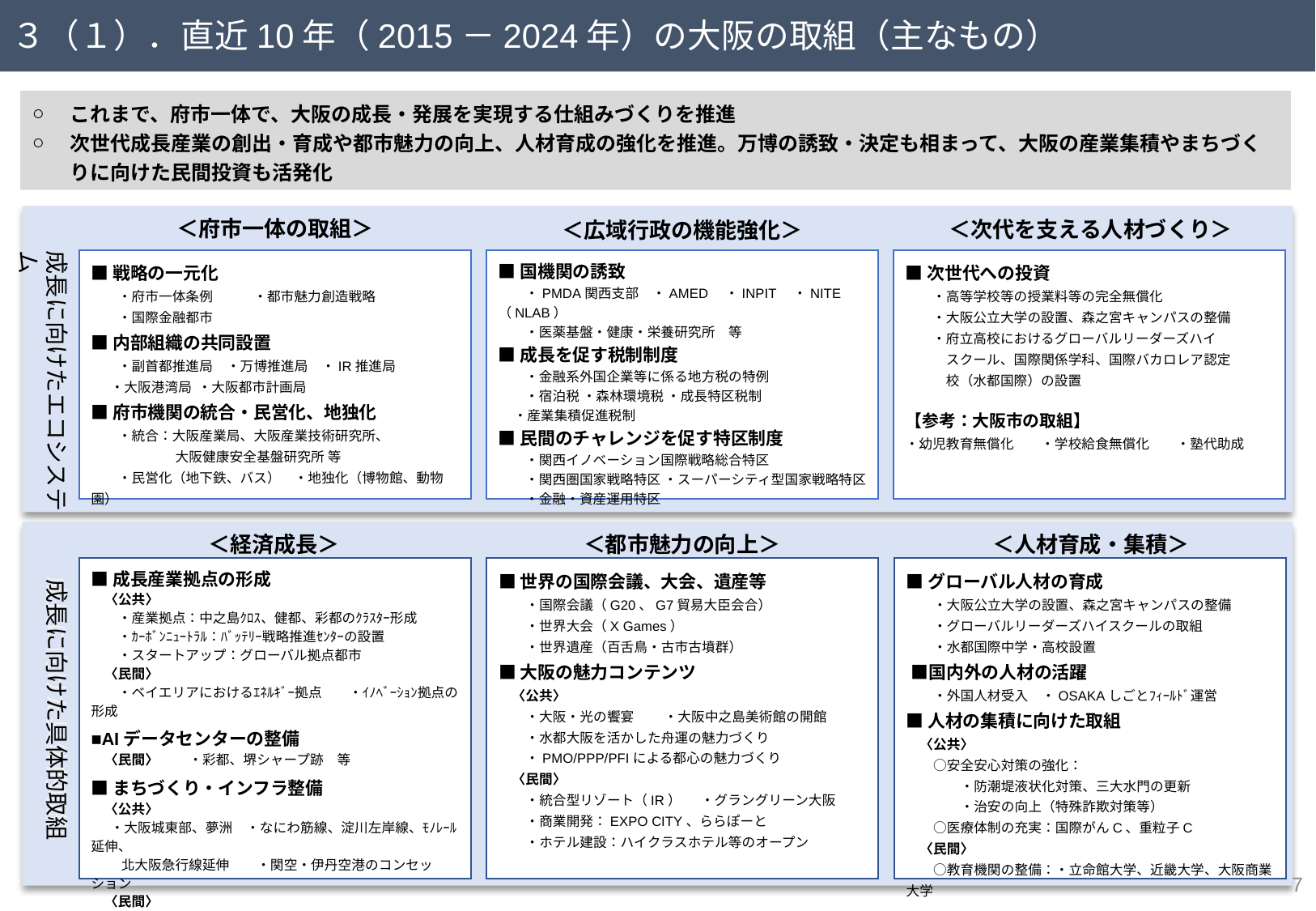

３（１）．直近10年（2015－2024年）の大阪の取組（主なもの）
これまで、府市一体で、大阪の成長・発展を実現する仕組みづくりを推進
次世代成長産業の創出・育成や都市魅力の向上、人材育成の強化を推進。万博の誘致・決定も相まって、大阪の産業集積やまちづくりに向けた民間投資も活発化
＜府市一体の取組＞
＜次代を支える人材づくり＞
＜広域行政の機能強化＞

成長に向けたエコシステム

成長に向けたエコシステム
■戦略の一元化
　　・府市一体条例　　　・都市魅力創造戦略
　　・国際金融都市
■内部組織の共同設置
　　・副首都推進局　・万博推進局　・IR推進局
　  ・大阪港湾局  ・大阪都市計画局
■府市機関の統合・民営化、地独化
　　・統合：大阪産業局、大阪産業技術研究所、
　　　　　　 大阪健康安全基盤研究所 等
　　・民営化（地下鉄、バス）　・地独化（博物館、動物園）
■国機関の誘致
　　・PMDA関西支部　・AMED　・INPIT　・NITE（NLAB）
　　・医薬基盤・健康・栄養研究所　等
■成長を促す税制制度
　　・金融系外国企業等に係る地方税の特例
　　・宿泊税 ・森林環境税 ・成長特区税制
    ・産業集積促進税制
■民間のチャレンジを促す特区制度
　　・関西イノベーション国際戦略総合特区
　　・関西圏国家戦略特区 ・スーパーシティ型国家戦略特区
　　・金融・資産運用特区
■次世代への投資
　　・高等学校等の授業料等の完全無償化
　　・大阪公立大学の設置、森之宮キャンパスの整備
　　・府立高校におけるグローバルリーダーズハイ
　　　スクール、国際関係学科、国際バカロレア認定
　　　校（水都国際）の設置

【参考：大阪市の取組】
・幼児教育無償化　　・学校給食無償化　　・塾代助成

＜経済成長＞
＜都市魅力の向上＞
＜人材育成・集積＞

成長に向けた具体的取組
成長に向けた具体的取組
■成長産業拠点の形成
　〈公共〉
　　・産業拠点：中之島ｸﾛｽ、健都、彩都のｸﾗｽﾀｰ形成
　　・ｶｰﾎﾞﾝﾆｭｰﾄﾗﾙ：ﾊﾞｯﾃﾘｰ戦略推進ｾﾝﾀｰの設置
　　・スタートアップ：グローバル拠点都市
　〈民間〉
　　・ベイエリアにおけるｴﾈﾙｷﾞｰ拠点　　・ｲﾉﾍﾞｰｼｮﾝ拠点の形成
■AIデータセンターの整備
　〈民間〉　 　・彩都、堺シャープ跡　等
■まちづくり・インフラ整備
　〈公共〉
　  ・大阪城東部、夢洲　・なにわ筋線、淀川左岸線、ﾓﾉﾚｰﾙ延伸、
　　 北大阪急行線延伸　　・関空・伊丹空港のコンセッション
　〈民間〉
　　・キタ（うめきた２期）、ミナミ、箕面船場、枚方市駅前

■世界の国際会議、大会、遺産等
　　・国際会議（G20、G7貿易大臣会合）
　　・世界大会（X Games）
　　・世界遺産（百舌鳥・古市古墳群）
■大阪の魅力コンテンツ
　〈公共〉
　　・大阪・光の饗宴 　　・大阪中之島美術館の開館
　　・水都大阪を活かした舟運の魅力づくり
　　・PMO/PPP/PFIによる都心の魅力づくり
　〈民間〉
　　・統合型リゾート（IR）　  ・グラングリーン大阪
　　・商業開発：EXPO CITY、ららぽーと
　　・ホテル建設：ハイクラスホテル等のオープン
■グローバル人材の育成
　　・大阪公立大学の設置、森之宮キャンパスの整備
　　・グローバルリーダーズハイスクールの取組
　　・水都国際中学・高校設置
　■国内外の人材の活躍
　　・外国人材受入　・OSAKAしごとﾌｨｰﾙﾄﾞ運営
■人材の集積に向けた取組
　〈公共〉
　　○安全安心対策の強化：
　　　　・防潮堤液状化対策、三大水門の更新
　　　　・治安の向上（特殊詐欺対策等）
　　○医療体制の充実：国際がんC、重粒子C
　〈民間〉
　　○教育機関の整備：・立命館大学、近畿大学、大阪商業大学
7